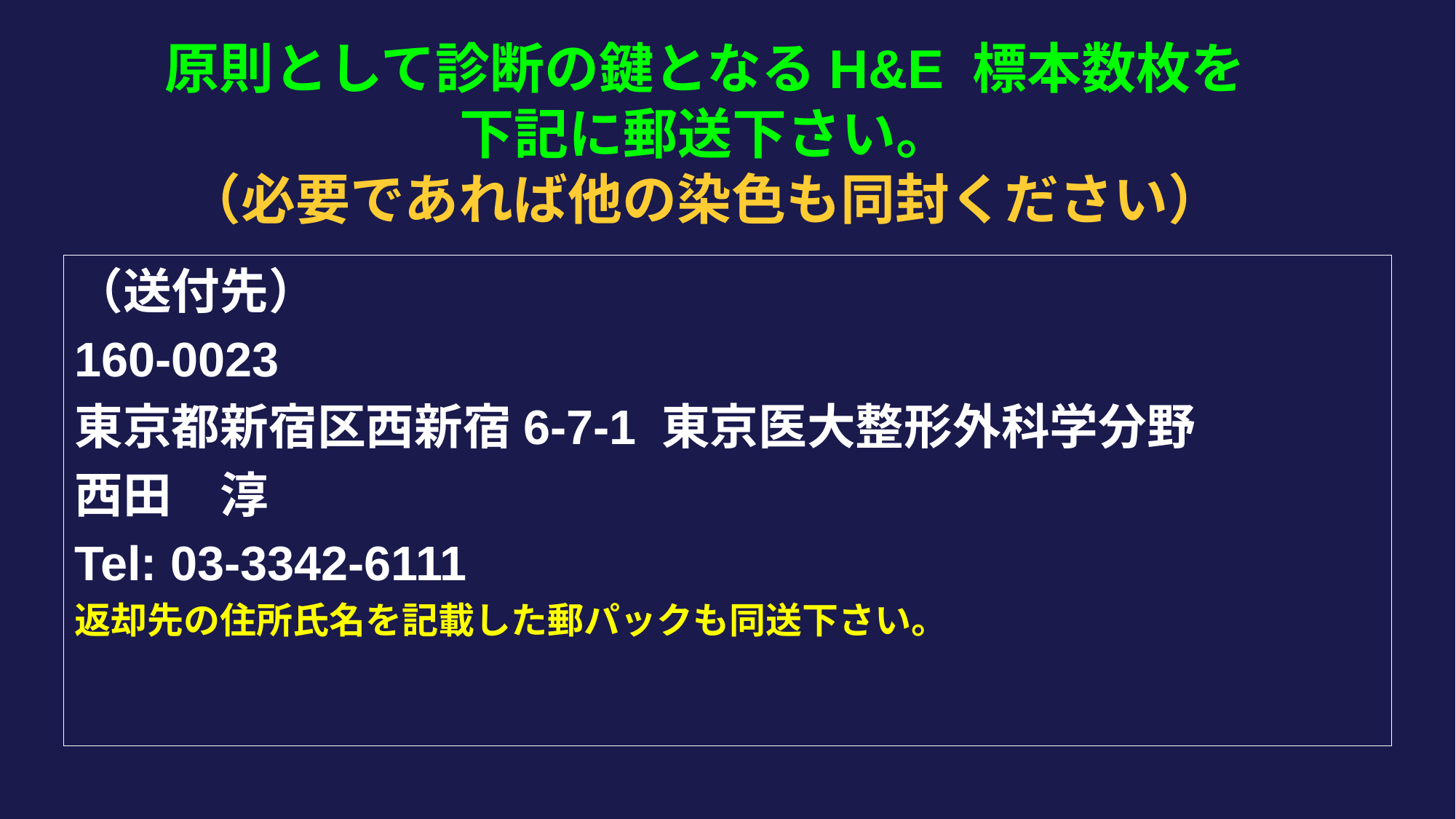

# 原則として診断の鍵となるH&E 標本数枚を 下記に郵送下さい。 （必要であれば他の染色も同封ください）
（送付先）
160-0023
東京都新宿区西新宿6-7-1 東京医大整形外科学分野
西田　淳
Tel: 03-3342-6111
返却先の住所氏名を記載した郵パックも同送下さい。